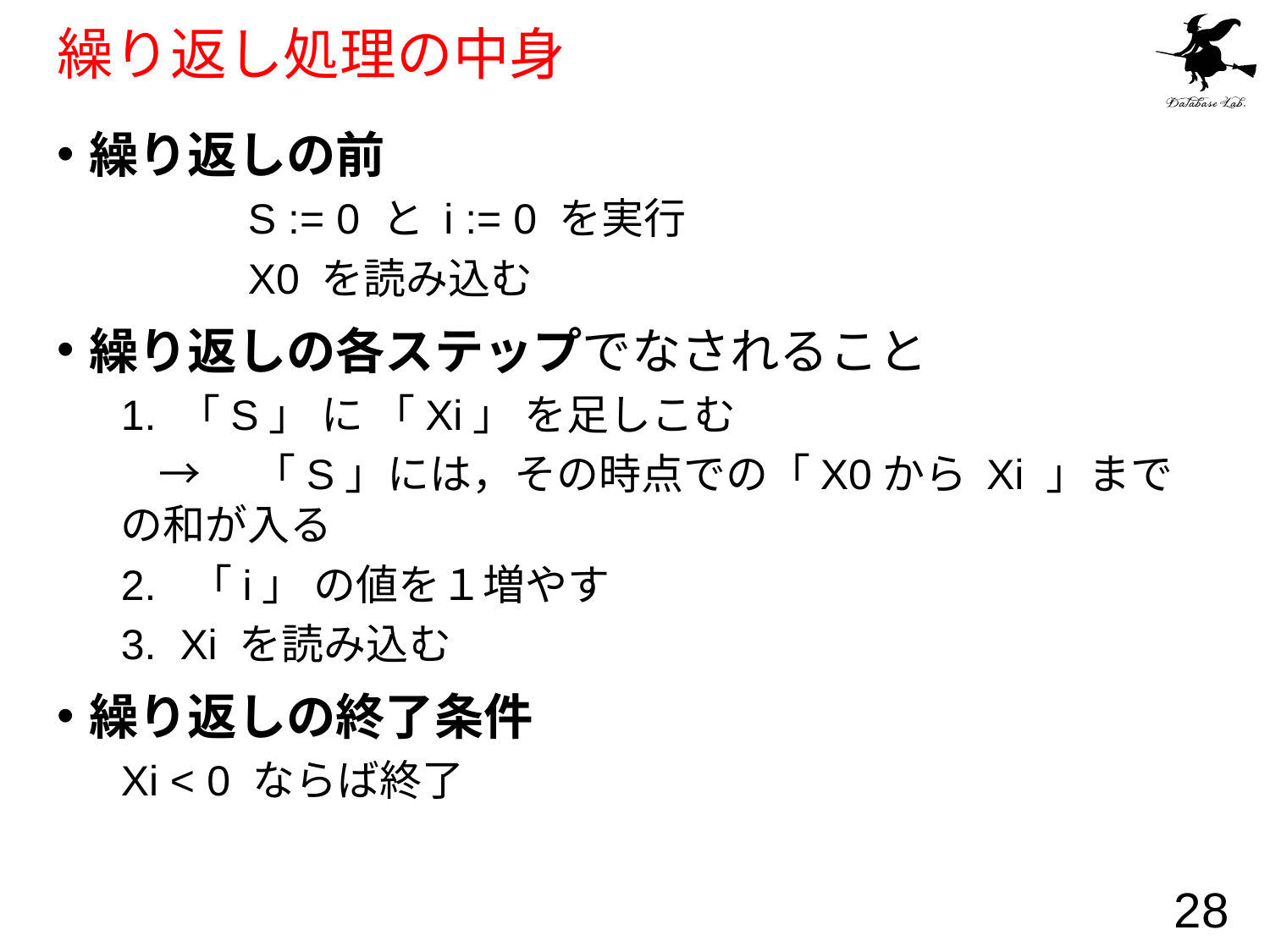

# 繰り返し処理の中身
繰り返しの前
	S := 0 と i := 0 を実行
	X0 を読み込む
繰り返しの各ステップでなされること
1. 「S」 に 「Xi」 を足しこむ
    →　「S」には，その時点での「X0から Xi 」までの和が入る
2.  「i」 の値を１増やす
3.  Xi を読み込む
繰り返しの終了条件
Xi < 0 ならば終了
28